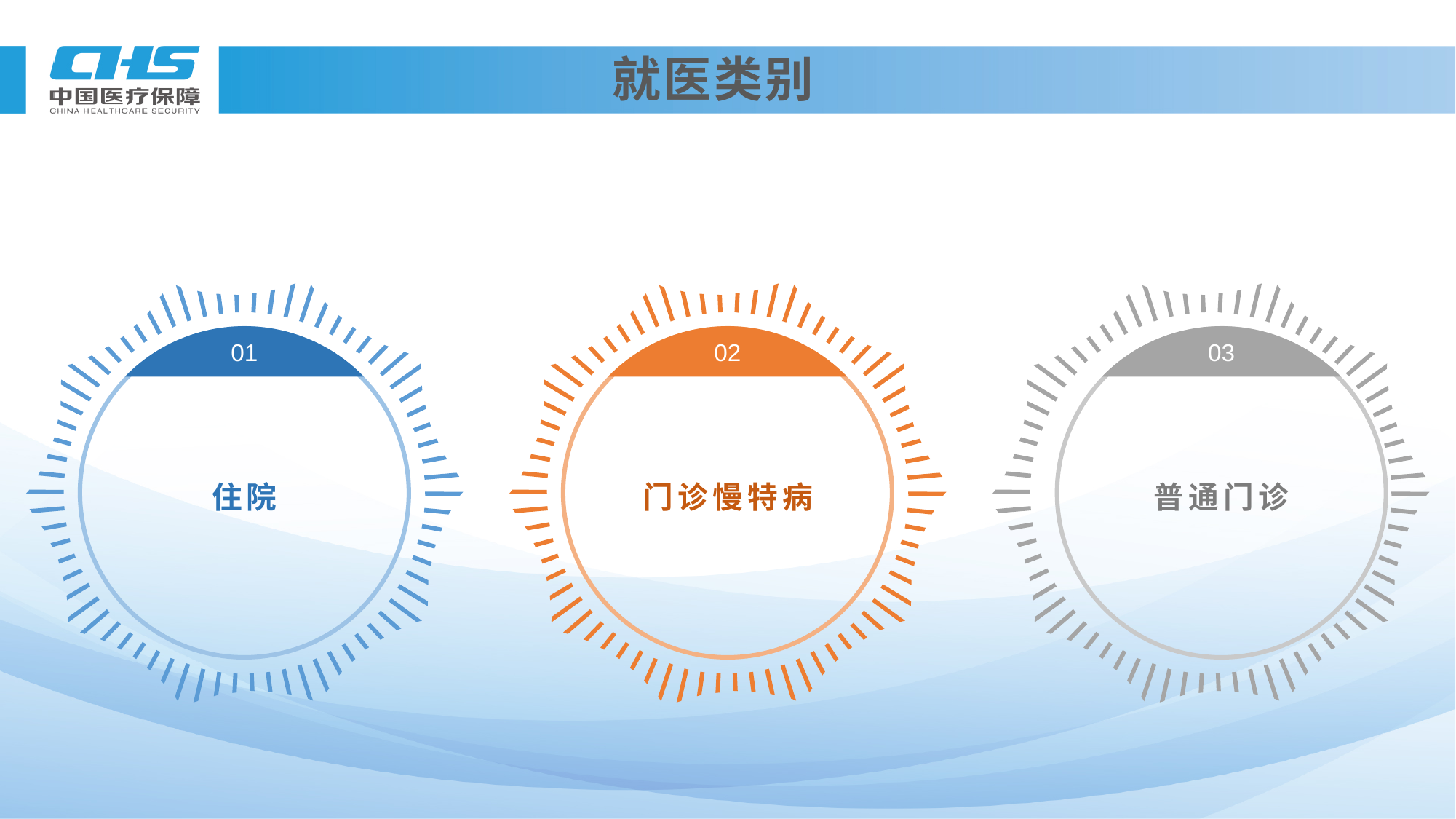

# 就医类别

01

02

03
住院
门诊慢特病
普通门诊